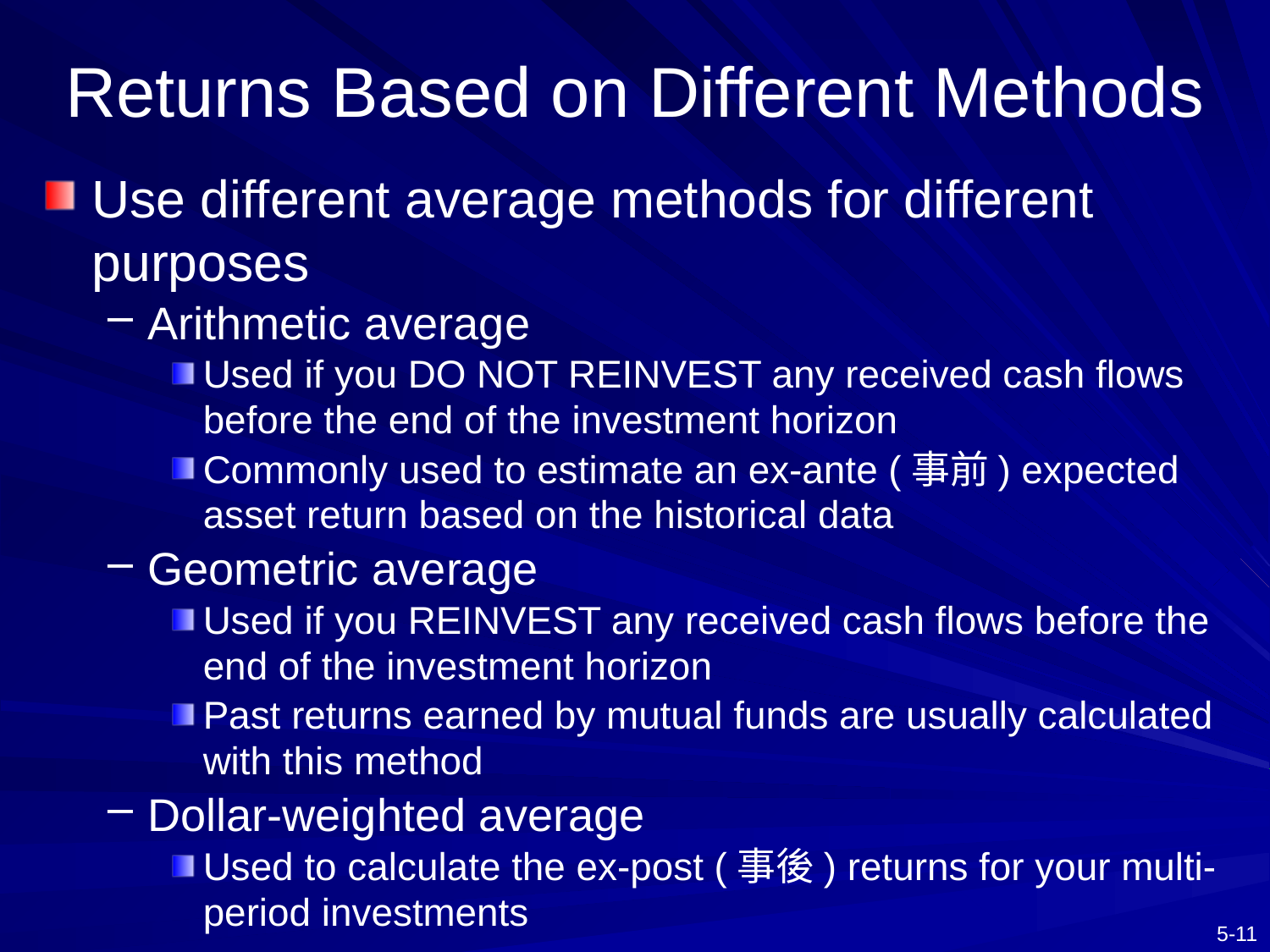

# Returns Based on Different Methods
Use different average methods for different purposes
Arithmetic average
Used if you DO NOT REINVEST any received cash flows before the end of the investment horizon
Commonly used to estimate an ex-ante (事前) expected asset return based on the historical data
Geometric average
Used if you REINVEST any received cash flows before the end of the investment horizon
Past returns earned by mutual funds are usually calculated with this method
Dollar-weighted average
Used to calculate the ex-post (事後) returns for your multi-period investments